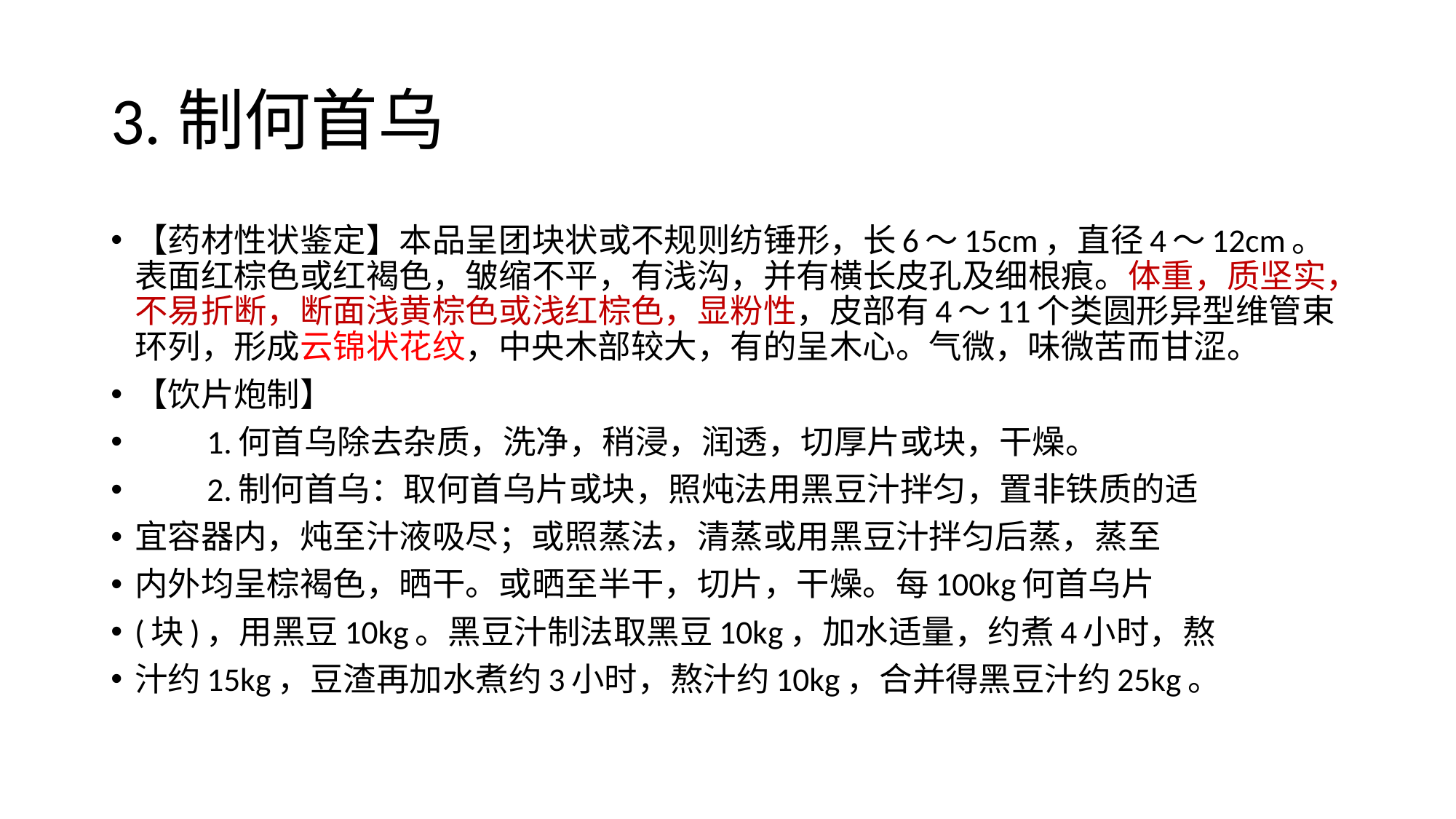

# 3.制何首乌
【药材性状鉴定】本品呈团块状或不规则纺锤形，长6～15cm，直径4～12cm。表面红棕色或红褐色，皱缩不平，有浅沟，并有横长皮孔及细根痕。体重，质坚实，不易折断，断面浅黄棕色或浅红棕色，显粉性，皮部有4～11个类圆形异型维管束环列，形成云锦状花纹，中央木部较大，有的呈木心。气微，味微苦而甘涩。
【饮片炮制】
　　1.何首乌除去杂质，洗净，稍浸，润透，切厚片或块，干燥。
　　2.制何首乌：取何首乌片或块，照炖法用黑豆汁拌匀，置非铁质的适
宜容器内，炖至汁液吸尽；或照蒸法，清蒸或用黑豆汁拌匀后蒸，蒸至
内外均呈棕褐色，晒干。或晒至半干，切片，干燥。每100kg何首乌片
(块)，用黑豆10kg。黑豆汁制法取黑豆10kg，加水适量，约煮4小时，熬
汁约15kg，豆渣再加水煮约3小时，熬汁约10kg，合并得黑豆汁约25kg。